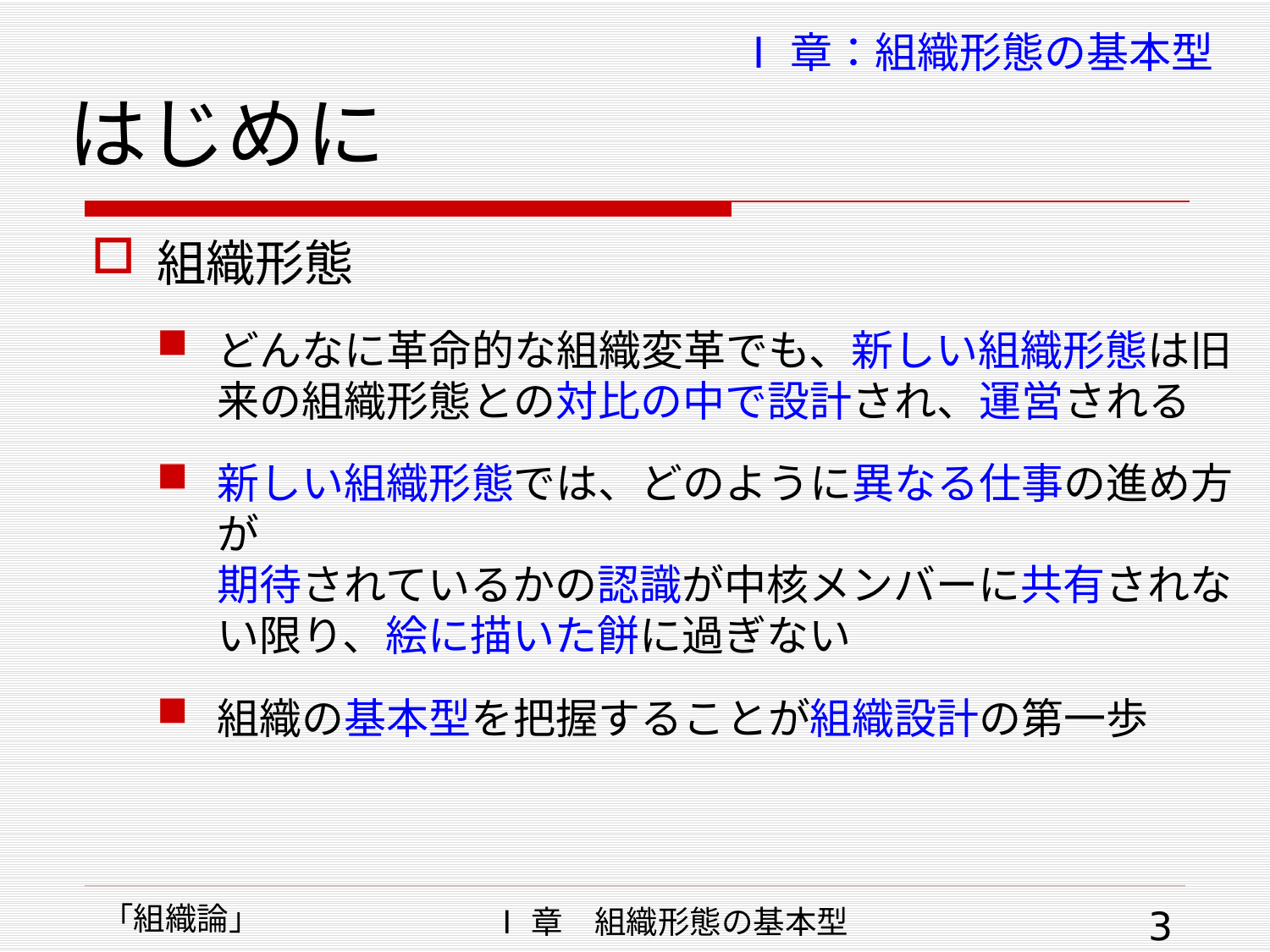

# はじめに
Ⅰ章：組織形態の基本型
組織形態
どんなに革命的な組織変革でも、新しい組織形態は旧来の組織形態との対比の中で設計され、運営される
新しい組織形態では、どのように異なる仕事の進め方が
期待されているかの認識が中核メンバーに共有されない限り、絵に描いた餅に過ぎない
組織の基本型を把握することが組織設計の第一歩
「組織論」
Ⅰ章　組織形態の基本型
3